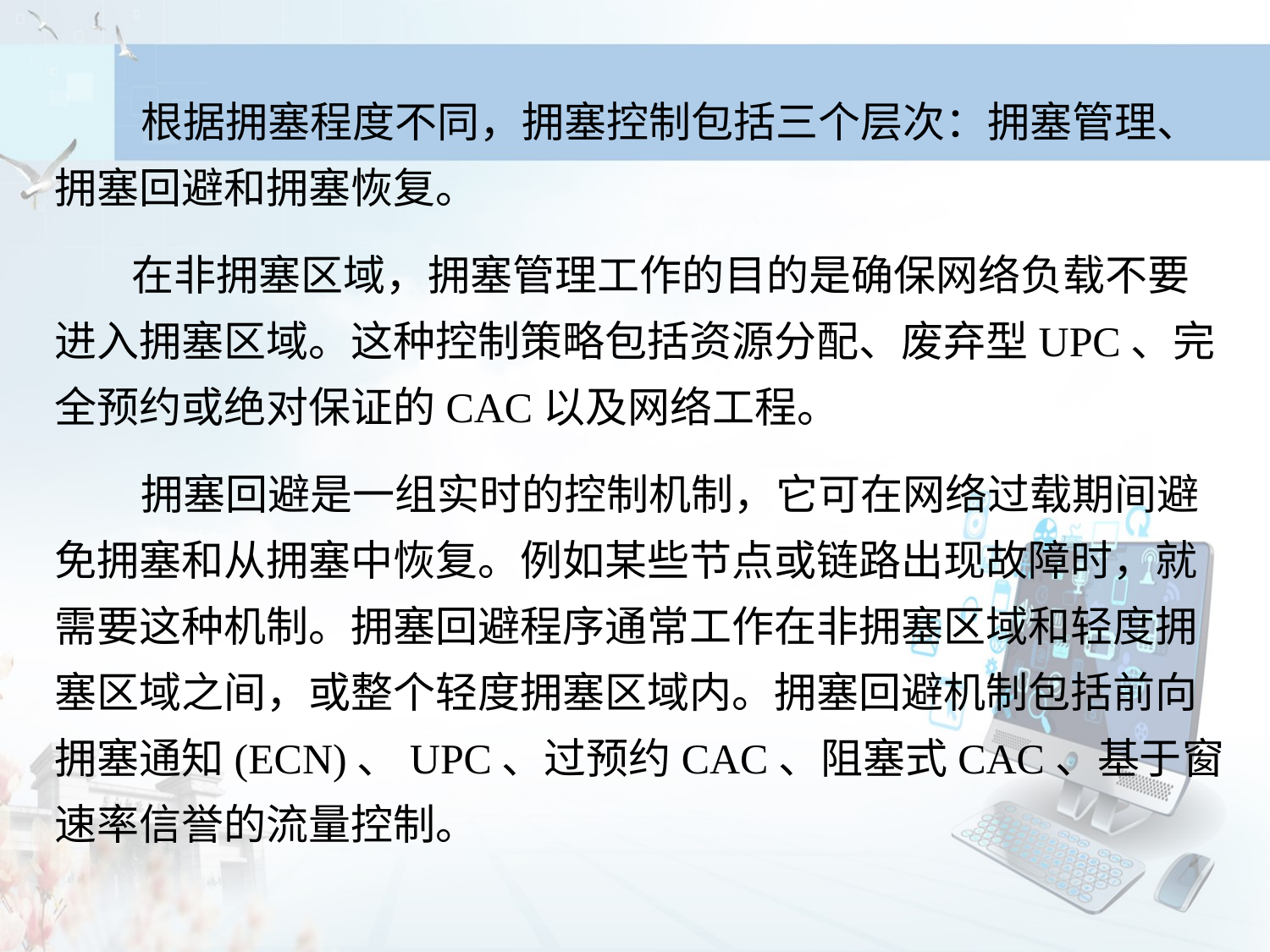

根据拥塞程度不同，拥塞控制包括三个层次：拥塞管理、拥塞回避和拥塞恢复。
       在非拥塞区域，拥塞管理工作的目的是确保网络负载不要进入拥塞区域。这种控制策略包括资源分配、废弃型UPC、完全预约或绝对保证的CAC以及网络工程。
        拥塞回避是一组实时的控制机制，它可在网络过载期间避免拥塞和从拥塞中恢复。例如某些节点或链路出现故障时，就需要这种机制。拥塞回避程序通常工作在非拥塞区域和轻度拥塞区域之间，或整个轻度拥塞区域内。拥塞回避机制包括前向拥塞通知(ECN)、UPC、过预约CAC、阻塞式CAC、基于窗速率信誉的流量控制。